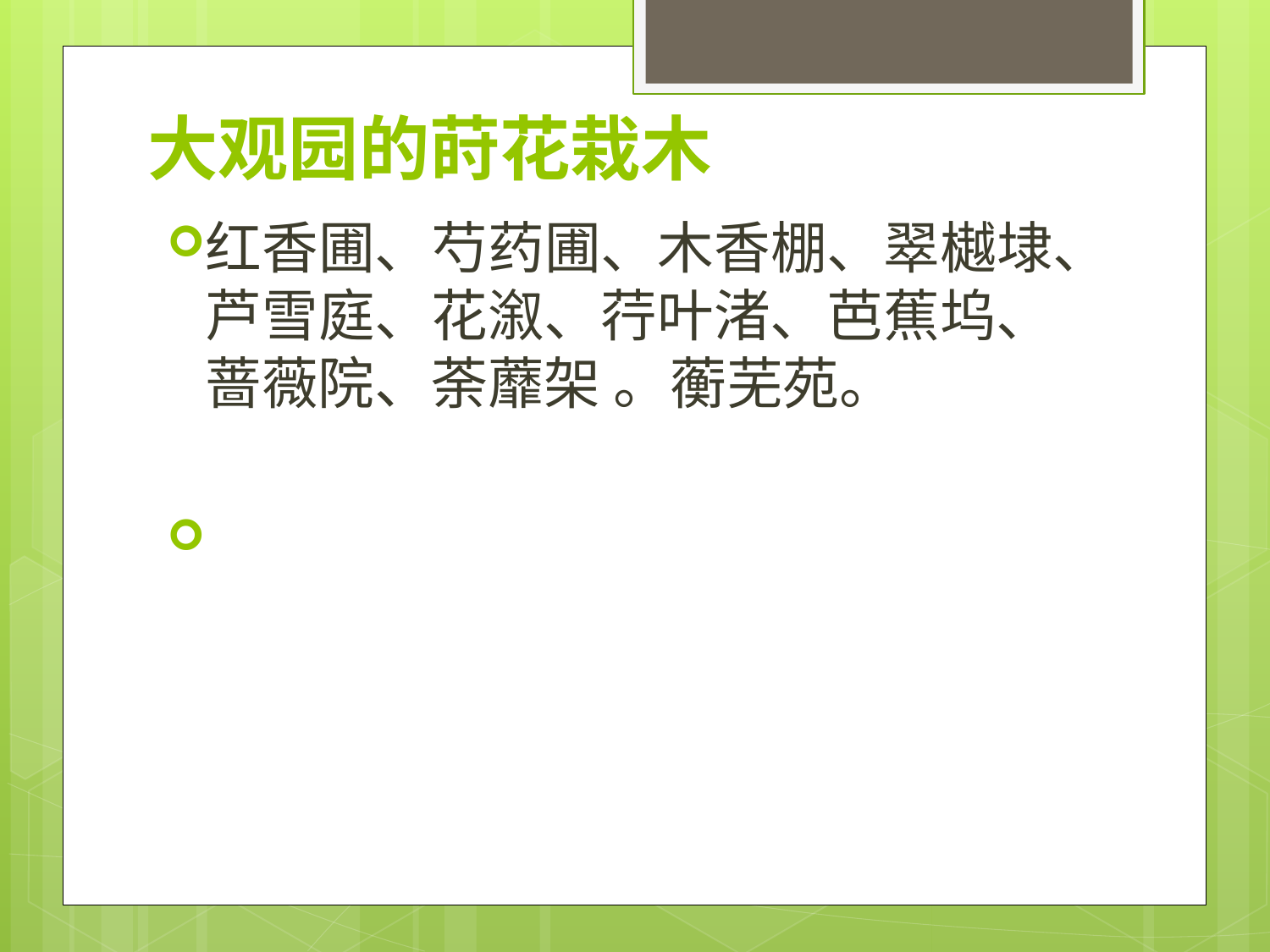

# 大观园的莳花栽木
红香圃、芍药圃、木香棚、翠樾埭、芦雪庭、花溆、荇叶渚、芭蕉坞、蔷薇院、荼蘼架 。蘅芜苑。